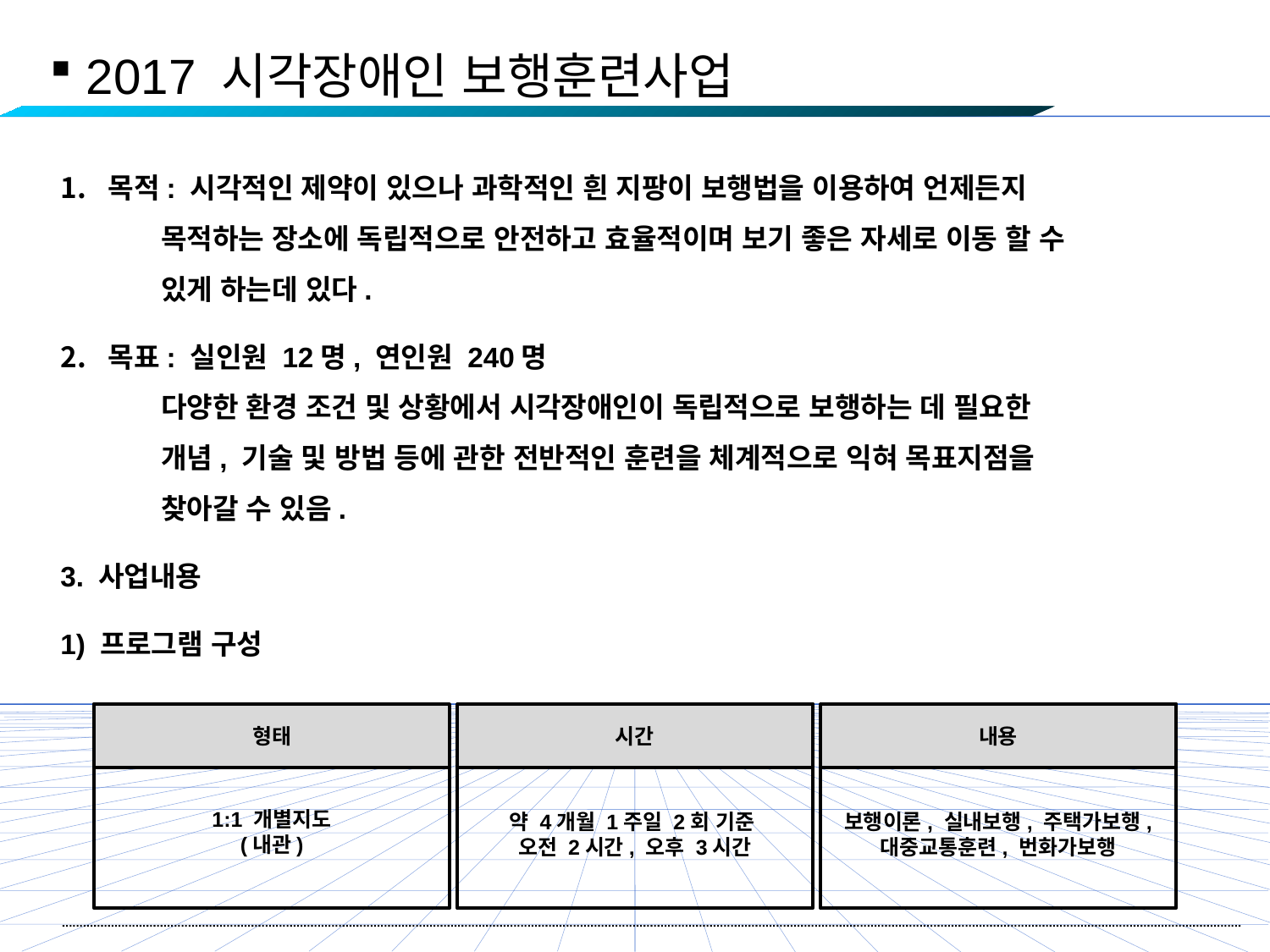

2017 시각장애인 보행훈련사업

목적: 시각적인 제약이 있으나 과학적인 흰 지팡이 보행법을 이용하여 언제든지
            목적하는 장소에 독립적으로 안전하고 효율적이며 보기 좋은 자세로 이동 할 수
            있게 하는데 있다.
목표: 실인원 12명, 연인원 240명
            다양한 환경 조건 및 상황에서 시각장애인이 독립적으로 보행하는 데 필요한
            개념, 기술 및 방법 등에 관한 전반적인 훈련을 체계적으로 익혀 목표지점을
            찾아갈 수 있음.
3. 사업내용
1) 프로그램 구성

1:1 개별지도
(내관)
형태

약 4개월 1주일 2회 기준
오전 2시간, 오후 3시간
시간

보행이론, 실내보행, 주택가보행, 대중교통훈련, 번화가보행
내용